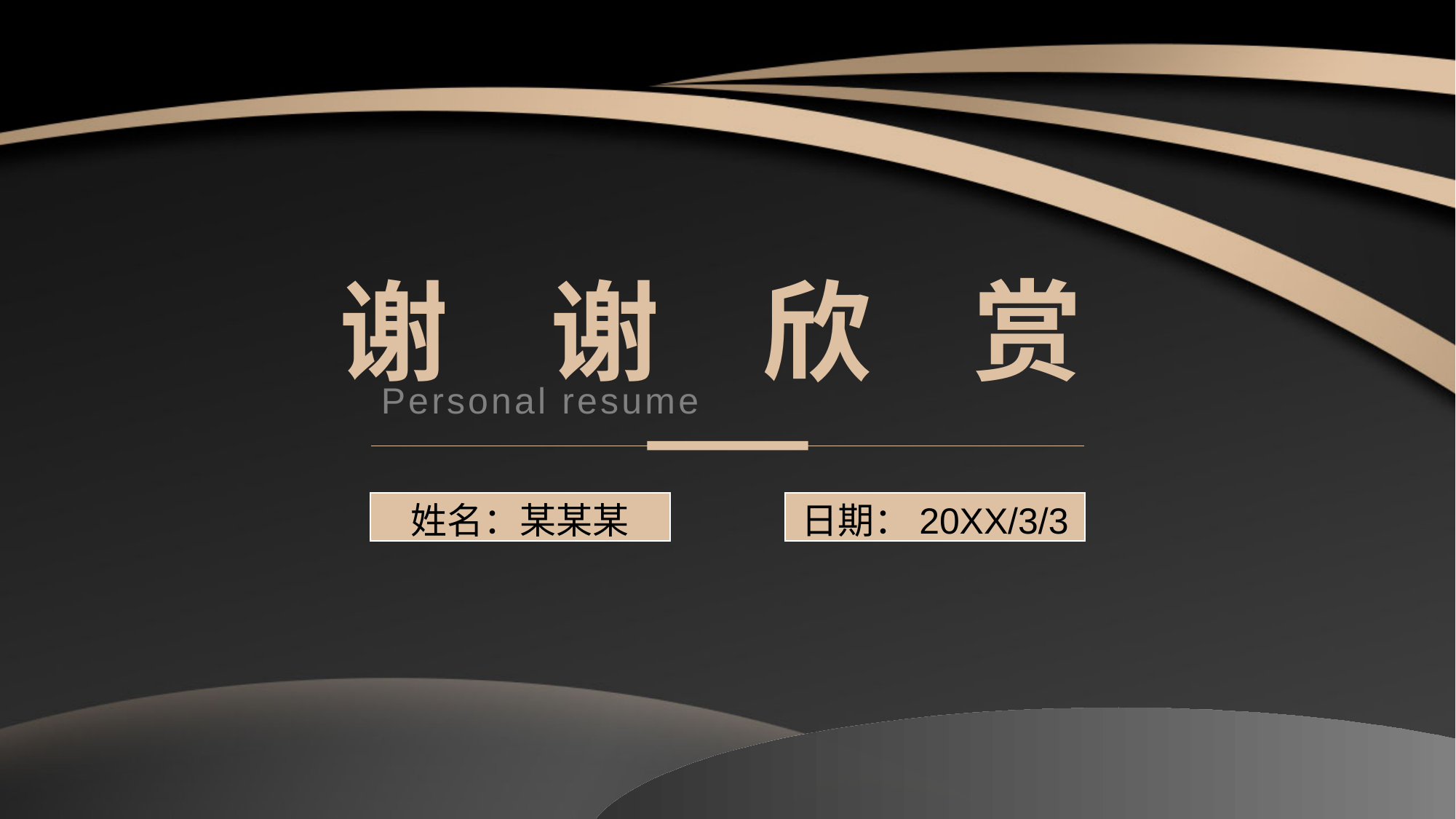

谢
谢
欣
赏
Personal resume

姓名：某某某
日期：20XX/3/3